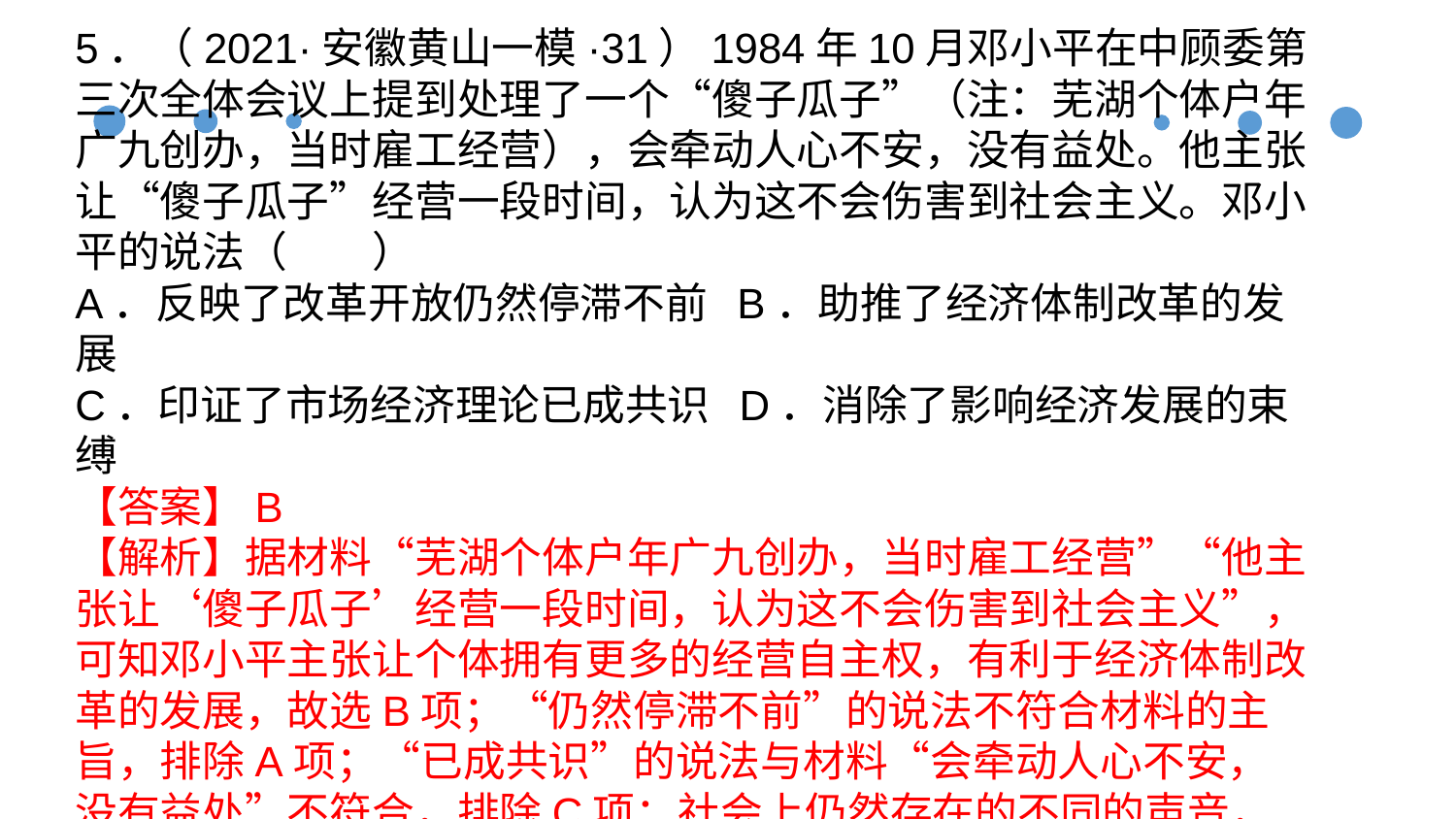

5．（2021·安徽黄山一模·31）1984年10月邓小平在中顾委第三次全体会议上提到处理了一个“傻子瓜子”（注：芜湖个体户年广九创办，当时雇工经营），会牵动人心不安，没有益处。他主张让“傻子瓜子”经营一段时间，认为这不会伤害到社会主义。邓小平的说法（　　）
A．反映了改革开放仍然停滞不前  B．助推了经济体制改革的发展
C．印证了市场经济理论已成共识  D．消除了影响经济发展的束缚
【答案】B
【解析】据材料“芜湖个体户年广九创办，当时雇工经营”“他主张让‘傻子瓜子’经营一段时间，认为这不会伤害到社会主义”，可知邓小平主张让个体拥有更多的经营自主权，有利于经济体制改革的发展，故选B项；“仍然停滞不前”的说法不符合材料的主旨，排除A项；“已成共识”的说法与材料“会牵动人心不安，没有益处”不符合，排除C项；社会上仍然存在的不同的声音，并不能消除束缚，排除D项。